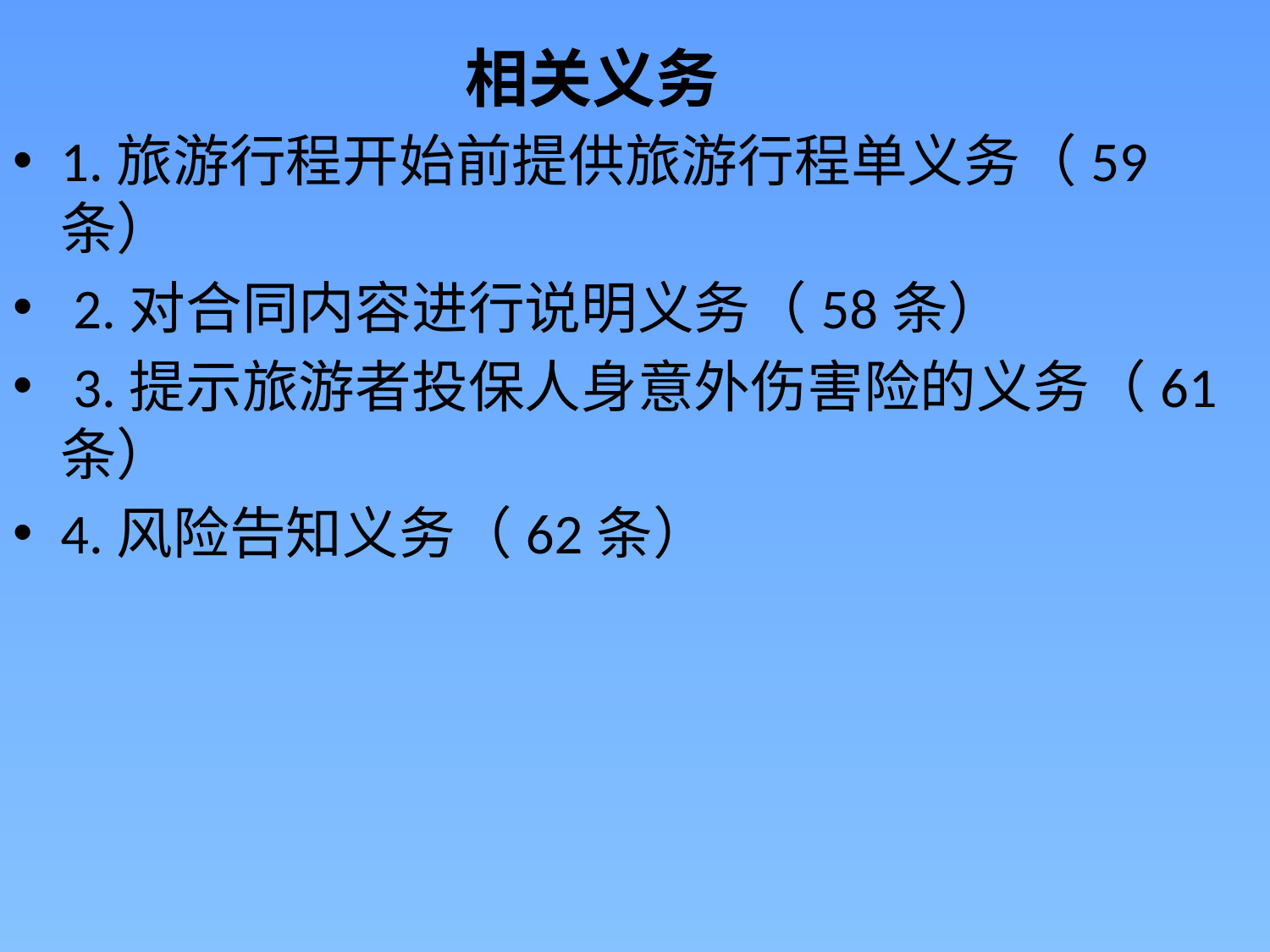

# 相关义务
1.旅游行程开始前提供旅游行程单义务（59条）
 2.对合同内容进行说明义务（58条）
 3.提示旅游者投保人身意外伤害险的义务（61条）
4.风险告知义务（62条）